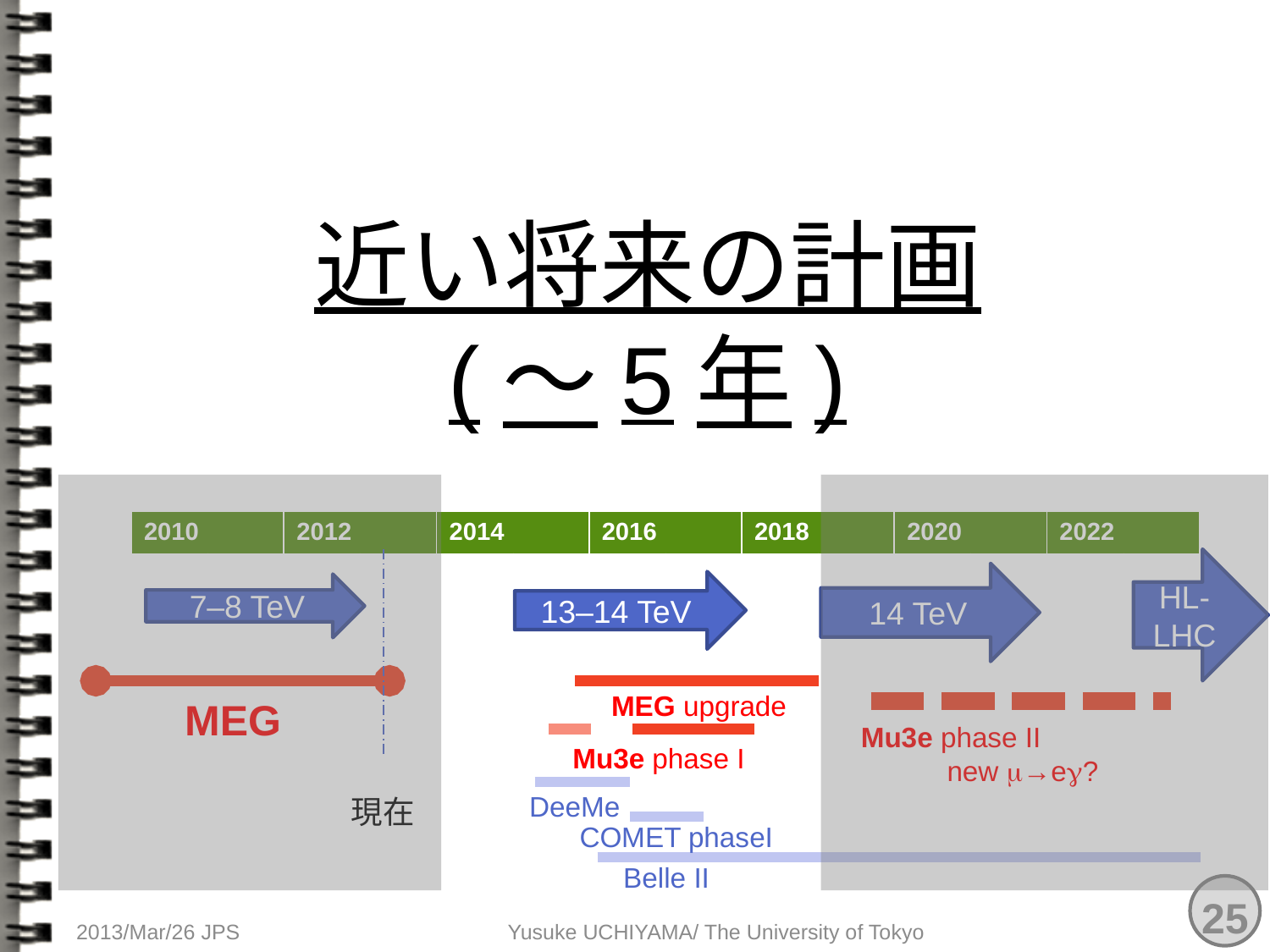

# 近い将来の計画 (～5年)

| 2010 |  | 2012 |  | 2014 |  | 2016 |  | 2018 |  | 2020 |  | 2022 |  |
| --- | --- | --- | --- | --- | --- | --- | --- | --- | --- | --- | --- | --- | --- |
|  |  |  |  |  |  |  |  |  |  |  |  |  |  |
HL-LHC
14 TeV
13–14 TeV
7–8 TeV
MEG upgrade
MEG
Mu3e phase II
           new μ→eγ?
Mu3e phase I
DeeMe
現在
COMET phaseI
Belle II
25
2013/Mar/26 JPS
Yusuke UCHIYAMA/ The University of Tokyo